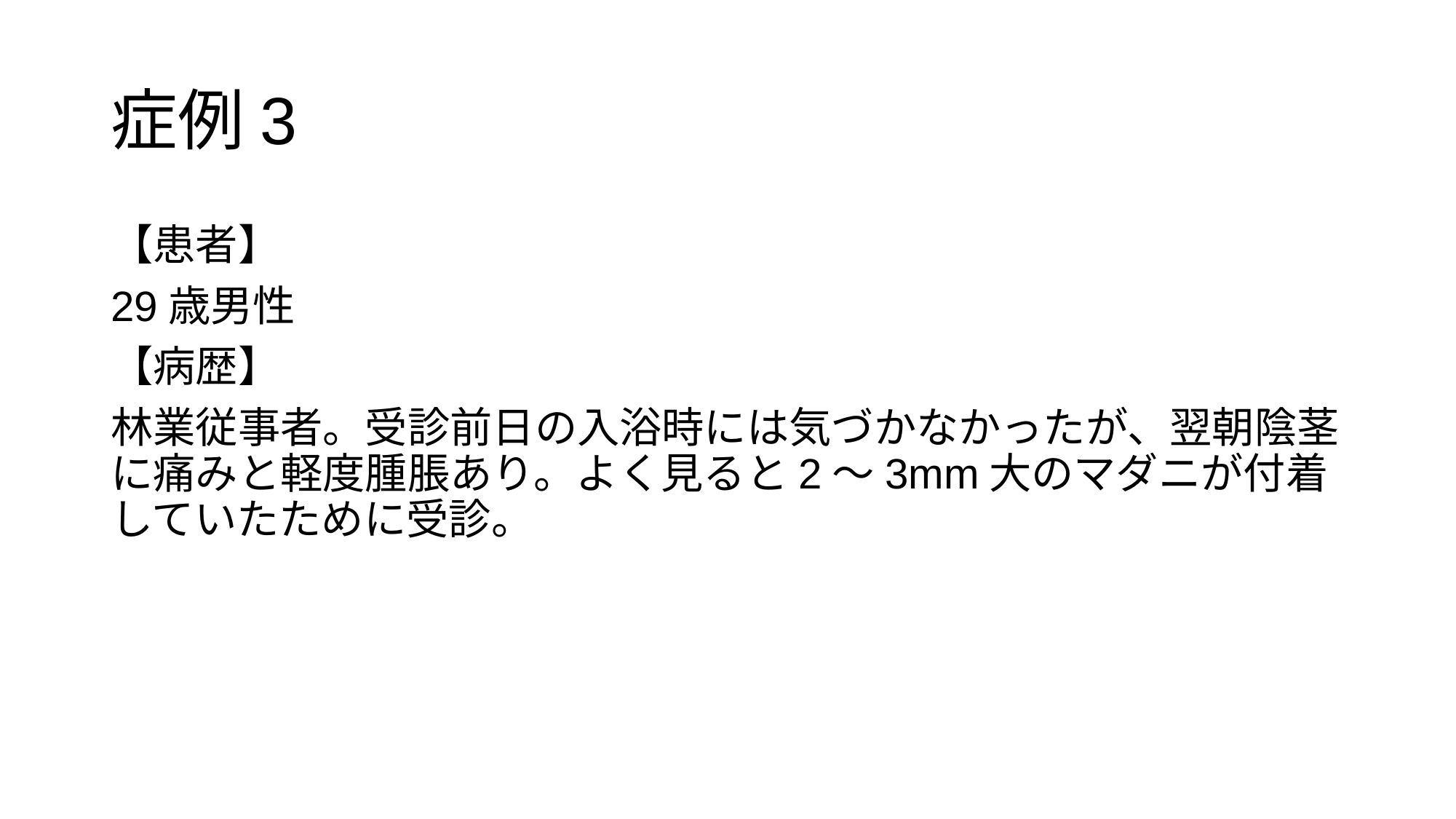

# 症例3
【患者】
29歳男性
【病歴】
林業従事者。受診前日の入浴時には気づかなかったが、翌朝陰茎
に痛みと軽度腫脹あり。よく見ると2～3mm大のマダニが付着
していたために受診。